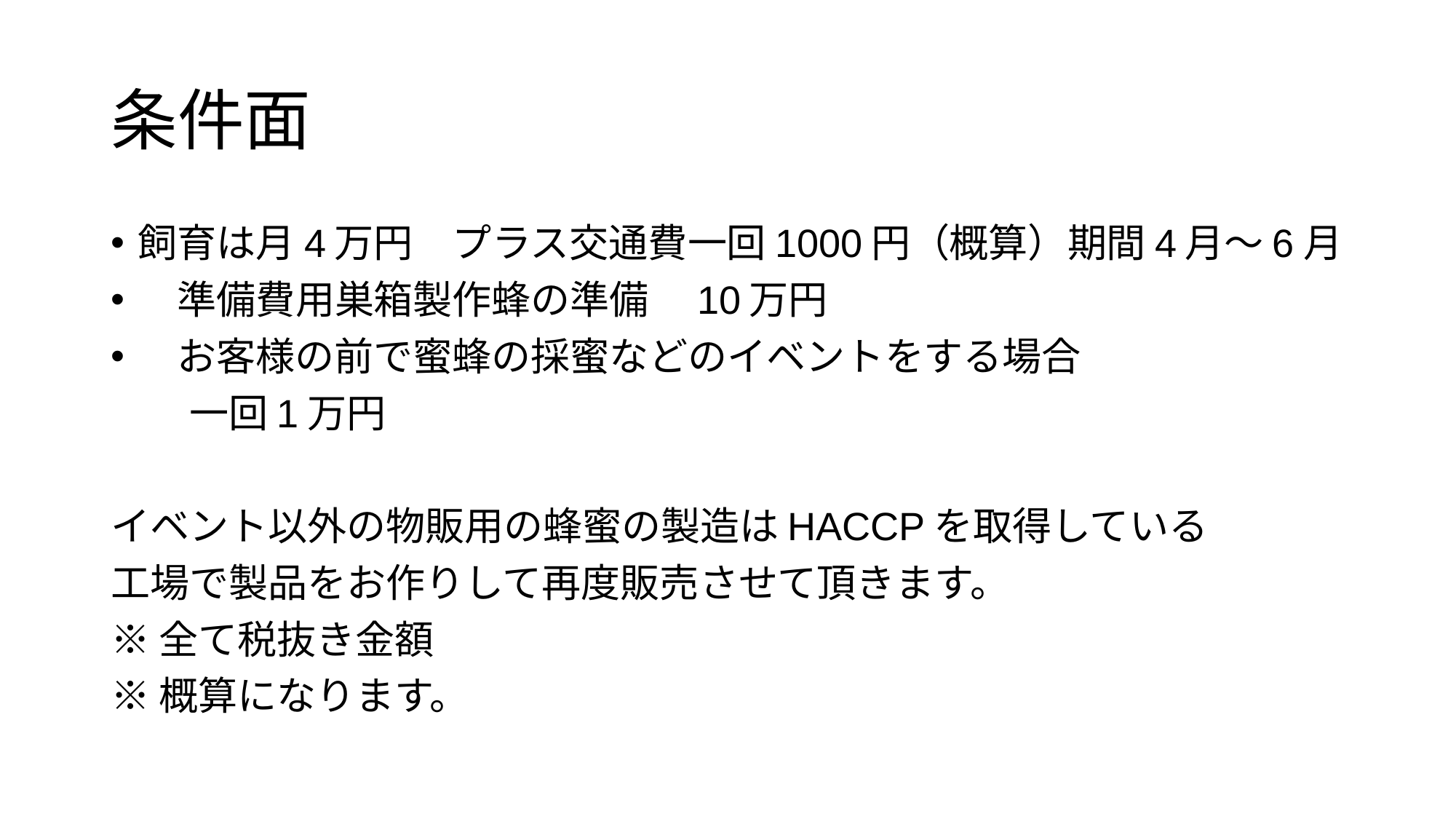

# 条件面
飼育は月4万円　プラス交通費一回1000円（概算）期間4月〜6月
　準備費用巣箱製作蜂の準備　10万円
　お客様の前で蜜蜂の採蜜などのイベントをする場合
　　一回1万円

イベント以外の物販用の蜂蜜の製造はHACCPを取得している
工場で製品をお作りして再度販売させて頂きます。
※全て税抜き金額
※概算になります。